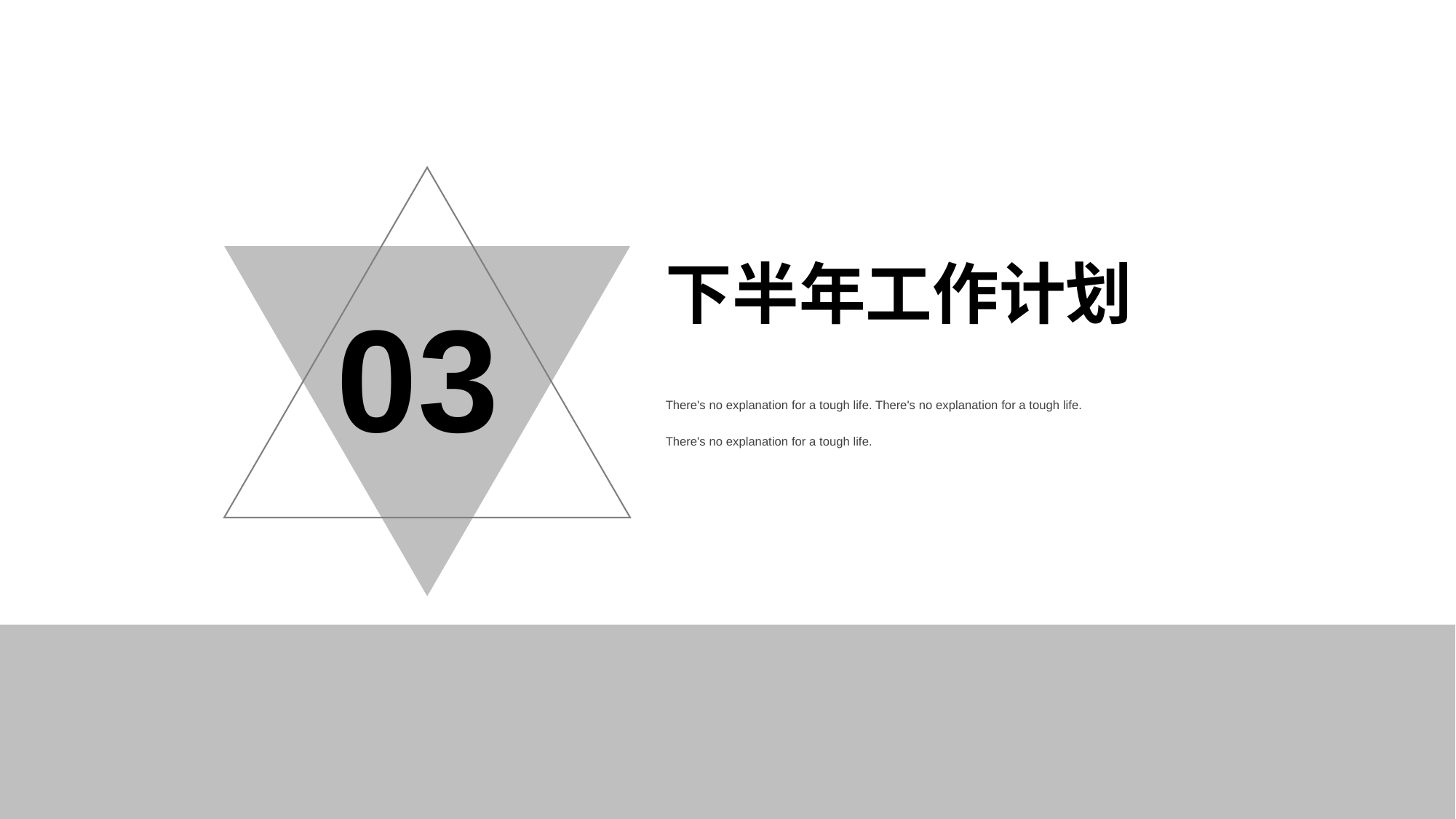

下半年工作计划
03
There's no explanation for a tough life. There's no explanation for a tough life. There's no explanation for a tough life.